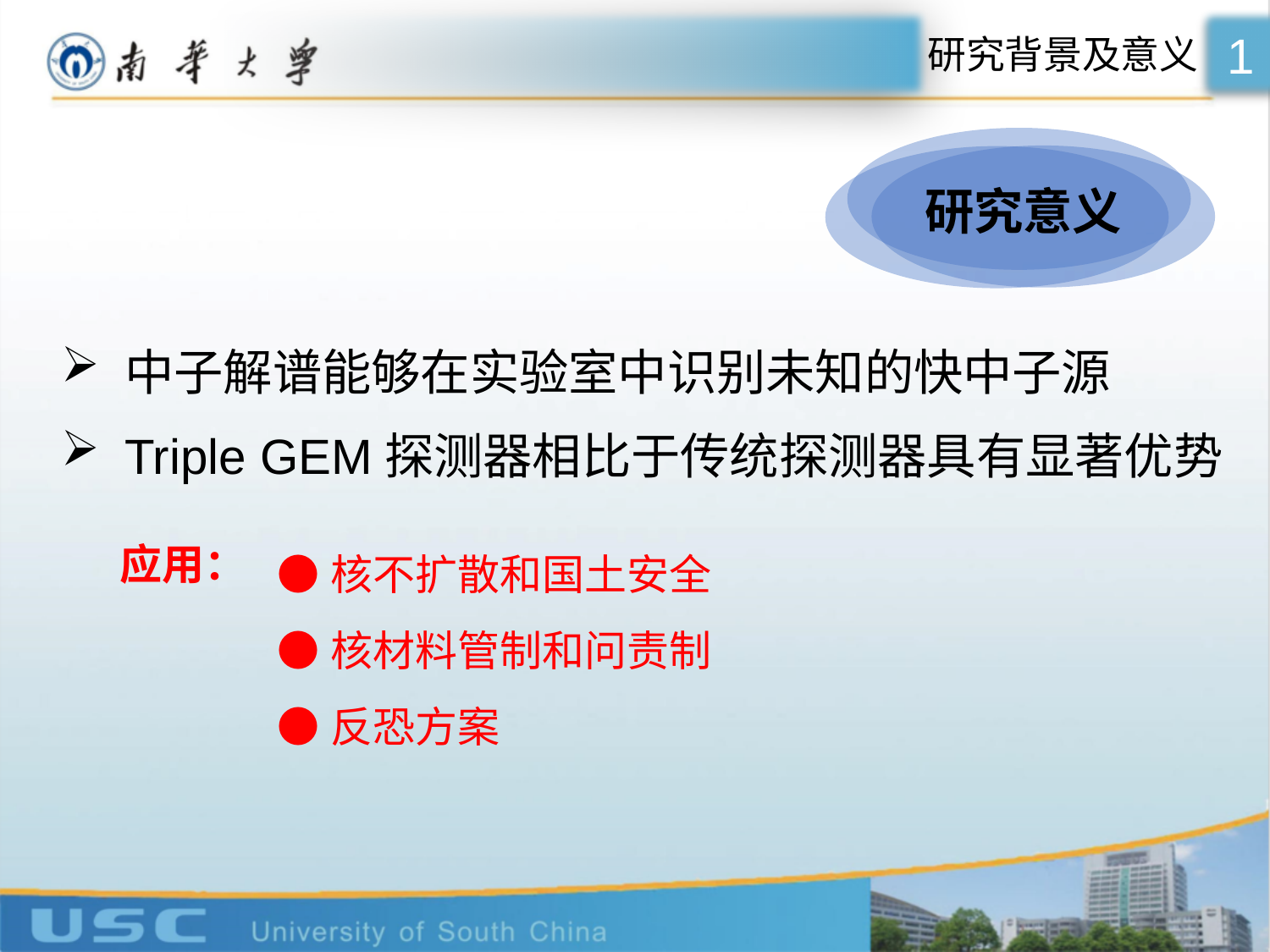

1
研究背景及意义

研究意义
中子解谱能够在实验室中识别未知的快中子源
Triple GEM探测器相比于传统探测器具有显著优势
●核不扩散和国土安全
●核材料管制和问责制
●反恐方案
应用：